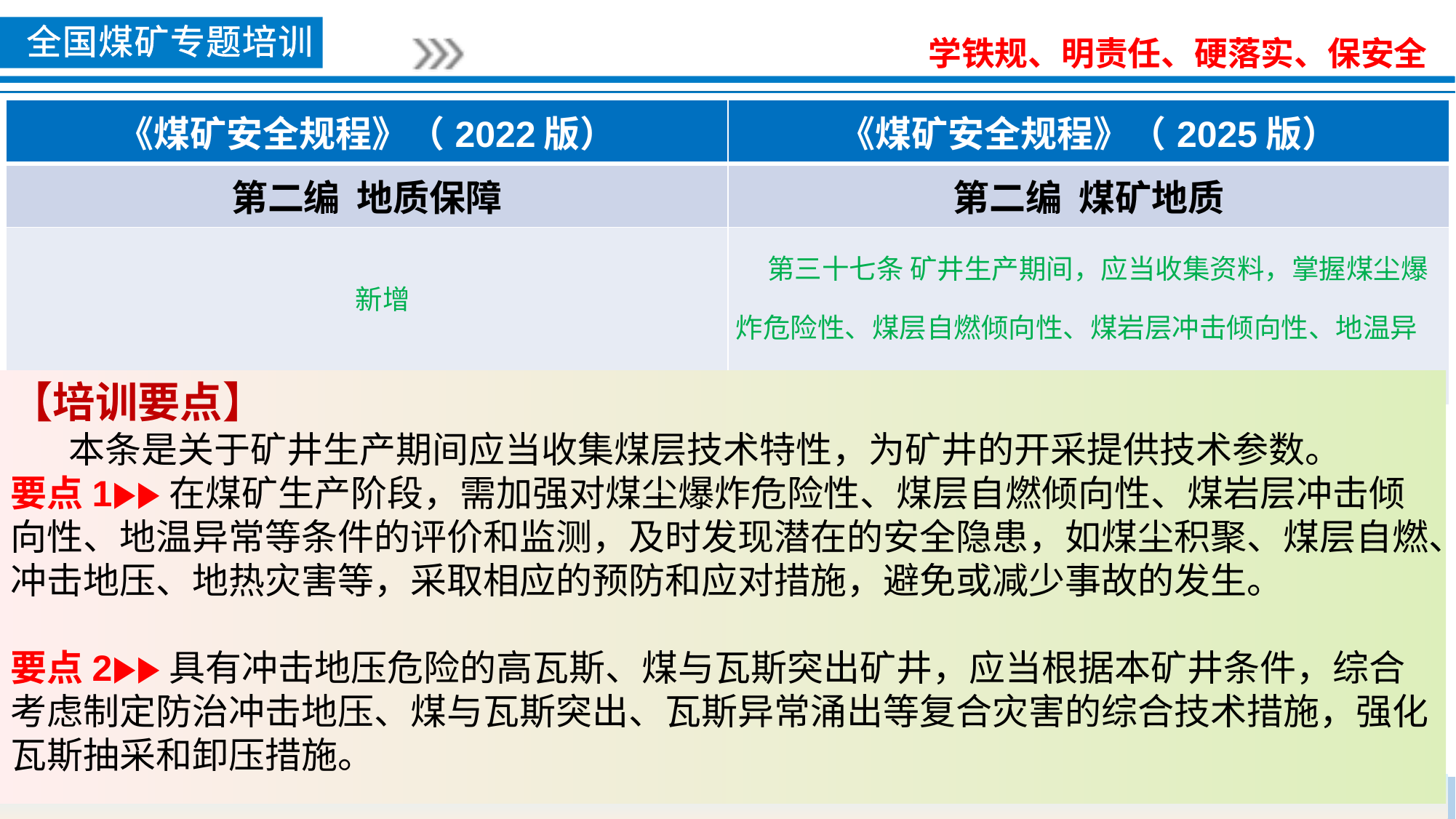

| 《煤矿安全规程》（2022版） | 《煤矿安全规程》（2025版） |
| --- | --- |
| 第二编 地质保障 | 第二编 煤矿地质 |
| 新增 | 第三十七条 矿井生产期间，应当收集资料，掌握煤尘爆炸危险性、煤层自燃倾向性、煤岩层冲击倾向性、地温异常等开采技术条件。 |
【培训要点】
      本条是关于矿井生产期间应当收集煤层技术特性，为矿井的开采提供技术参数。
要点1▶▶在煤矿生产阶段，需加强对煤尘爆炸危险性、煤层自燃倾向性、煤岩层冲击倾向性、地温异常等条件的评价和监测，及时发现潜在的安全隐患，如煤尘积聚、煤层自燃、冲击地压、地热灾害等，采取相应的预防和应对措施，避免或减少事故的发生。

要点2▶▶具有冲击地压危险的高瓦斯、煤与瓦斯突出矿井，应当根据本矿井条件，综合考虑制定防治冲击地压、煤与瓦斯突出、瓦斯异常涌出等复合灾害的综合技术措施，强化瓦斯抽采和卸压措施。